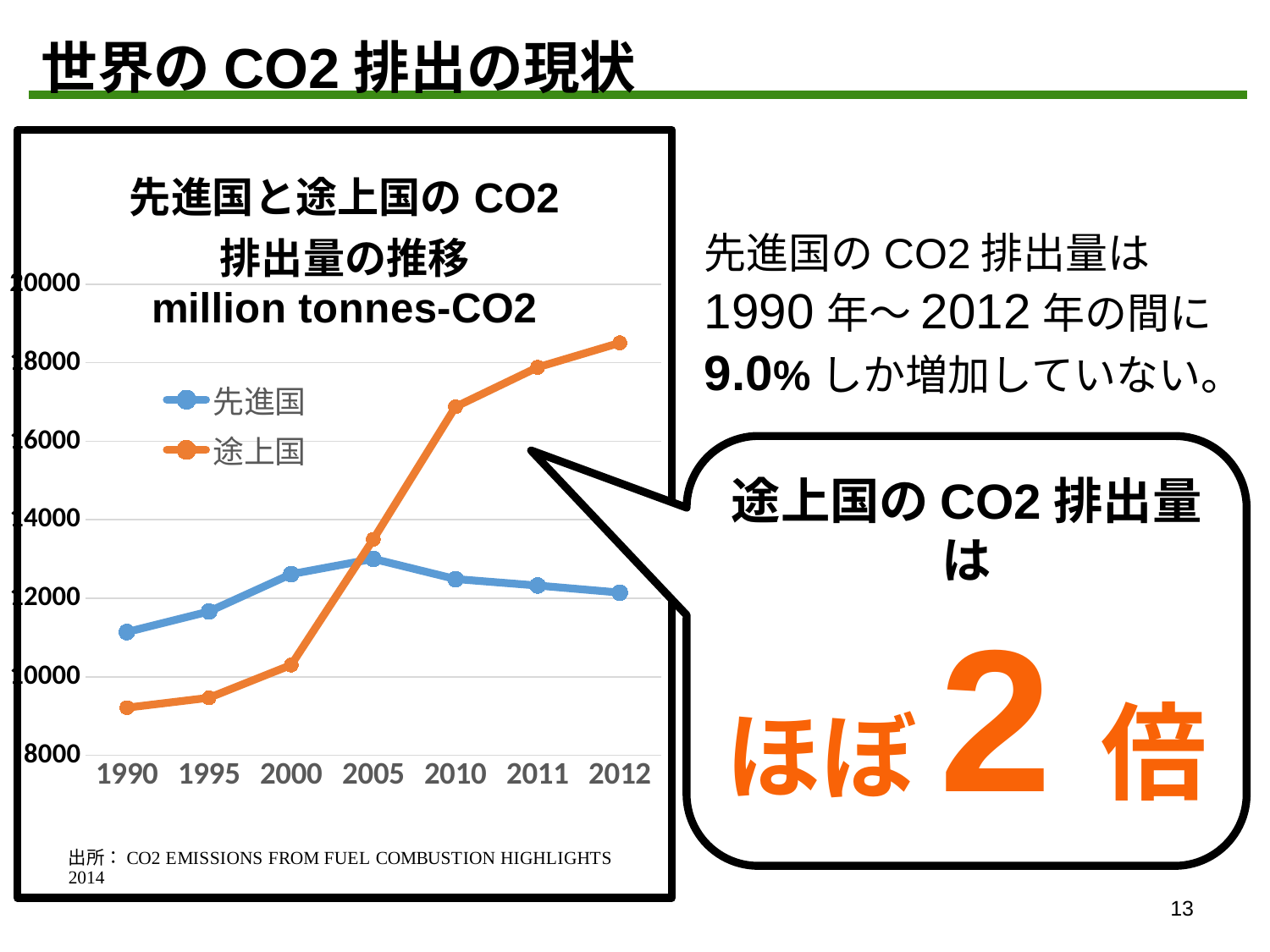

世界のCO2排出の現状

### Chart: 先進国と途上国のCO2
排出量の推移
million tonnes-CO2

| Category | 先進国 | 途上国 |
|---|---|---|
| 1990 | 11139.9 | 9214.4 |
| 1995 | 11664.7 | 9466.2 |
| 2000 | 12615.4 | 10300.299999999997 |
| 2005 | 13005.0 | 13504.0 |
| 2010 | 12491.3 | 16879.599999999995 |
| 2011 | 12326.3 | 17885.5 |
| 2012 | 12146.1 | 18508.3 |
先進国のCO2排出量は
1990年～2012年の間に
9.0%しか増加していない。
途上国のCO2排出量は
ほぼ2倍
13